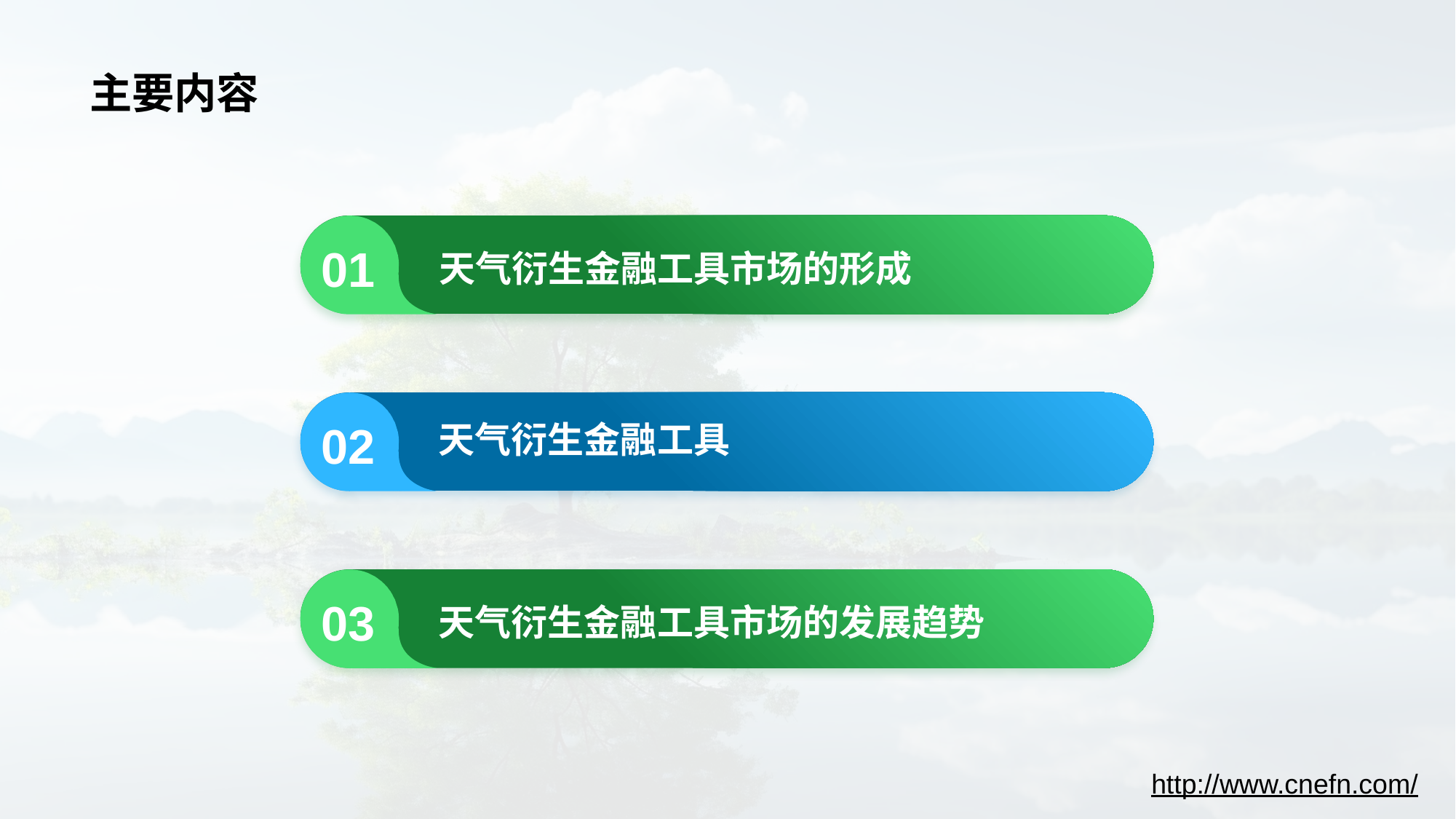

# 主要内容

01
天气衍生金融工具市场的形成

02
天气衍生金融工具

03
天气衍生金融工具市场的发展趋势